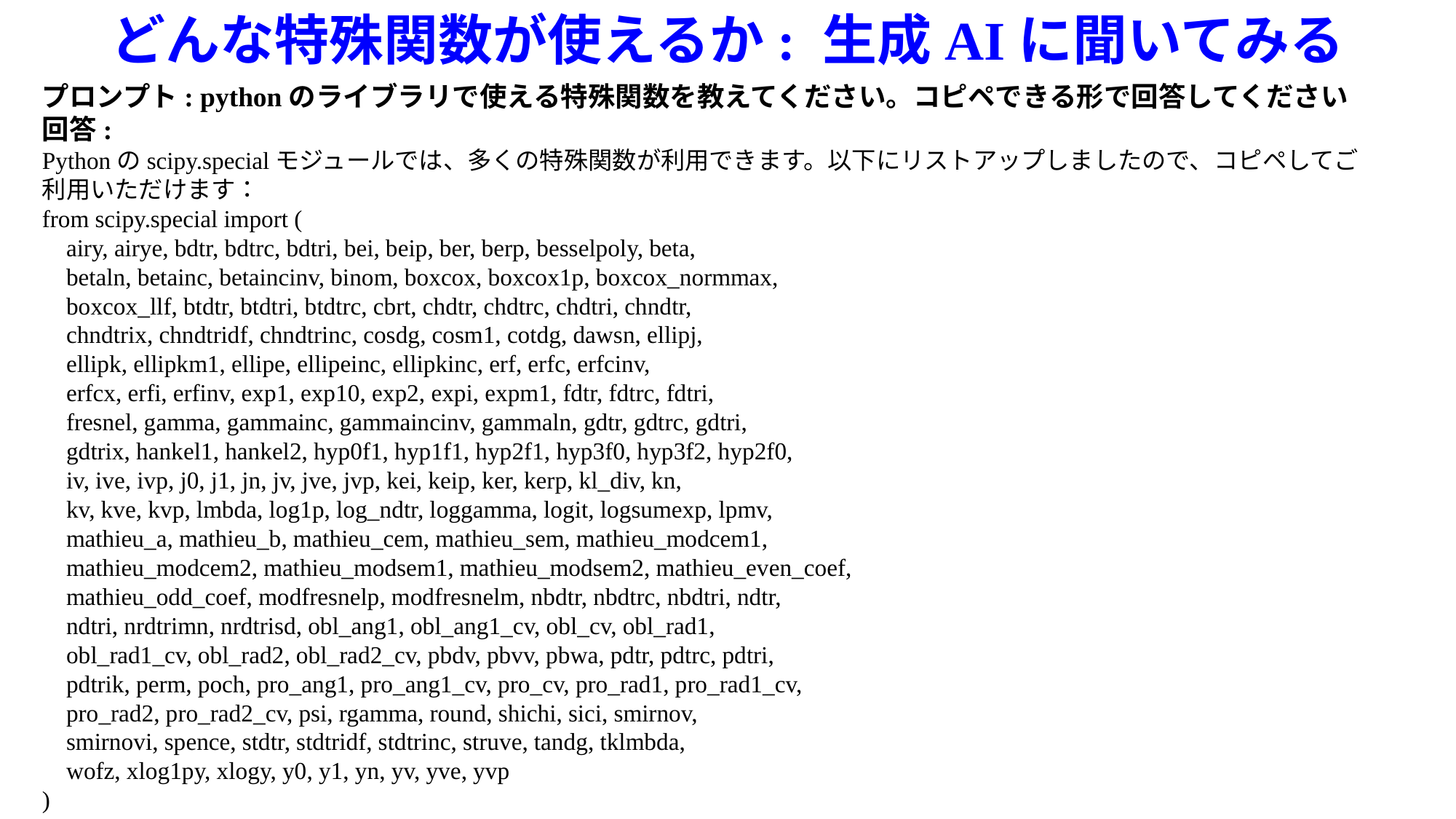

どんな特殊関数が使えるか: 生成AIに聞いてみる
プロンプト: pythonのライブラリで使える特殊関数を教えてください。コピペできる形で回答してください
回答:
Pythonのscipy.specialモジュールでは、多くの特殊関数が利用できます。以下にリストアップしましたので、コピペしてご利用いただけます：
from scipy.special import (
    airy, airye, bdtr, bdtrc, bdtri, bei, beip, ber, berp, besselpoly, beta,
    betaln, betainc, betaincinv, binom, boxcox, boxcox1p, boxcox_normmax,
    boxcox_llf, btdtr, btdtri, btdtrc, cbrt, chdtr, chdtrc, chdtri, chndtr,
    chndtrix, chndtridf, chndtrinc, cosdg, cosm1, cotdg, dawsn, ellipj,
    ellipk, ellipkm1, ellipe, ellipeinc, ellipkinc, erf, erfc, erfcinv,
    erfcx, erfi, erfinv, exp1, exp10, exp2, expi, expm1, fdtr, fdtrc, fdtri,
    fresnel, gamma, gammainc, gammaincinv, gammaln, gdtr, gdtrc, gdtri,
    gdtrix, hankel1, hankel2, hyp0f1, hyp1f1, hyp2f1, hyp3f0, hyp3f2, hyp2f0,
    iv, ive, ivp, j0, j1, jn, jv, jve, jvp, kei, keip, ker, kerp, kl_div, kn,
    kv, kve, kvp, lmbda, log1p, log_ndtr, loggamma, logit, logsumexp, lpmv,
    mathieu_a, mathieu_b, mathieu_cem, mathieu_sem, mathieu_modcem1,
    mathieu_modcem2, mathieu_modsem1, mathieu_modsem2, mathieu_even_coef,
    mathieu_odd_coef, modfresnelp, modfresnelm, nbdtr, nbdtrc, nbdtri, ndtr,
    ndtri, nrdtrimn, nrdtrisd, obl_ang1, obl_ang1_cv, obl_cv, obl_rad1,
    obl_rad1_cv, obl_rad2, obl_rad2_cv, pbdv, pbvv, pbwa, pdtr, pdtrc, pdtri,
    pdtrik, perm, poch, pro_ang1, pro_ang1_cv, pro_cv, pro_rad1, pro_rad1_cv,
    pro_rad2, pro_rad2_cv, psi, rgamma, round, shichi, sici, smirnov,
    smirnovi, spence, stdtr, stdtridf, stdtrinc, struve, tandg, tklmbda,
    wofz, xlog1py, xlogy, y0, y1, yn, yv, yve, yvp
)